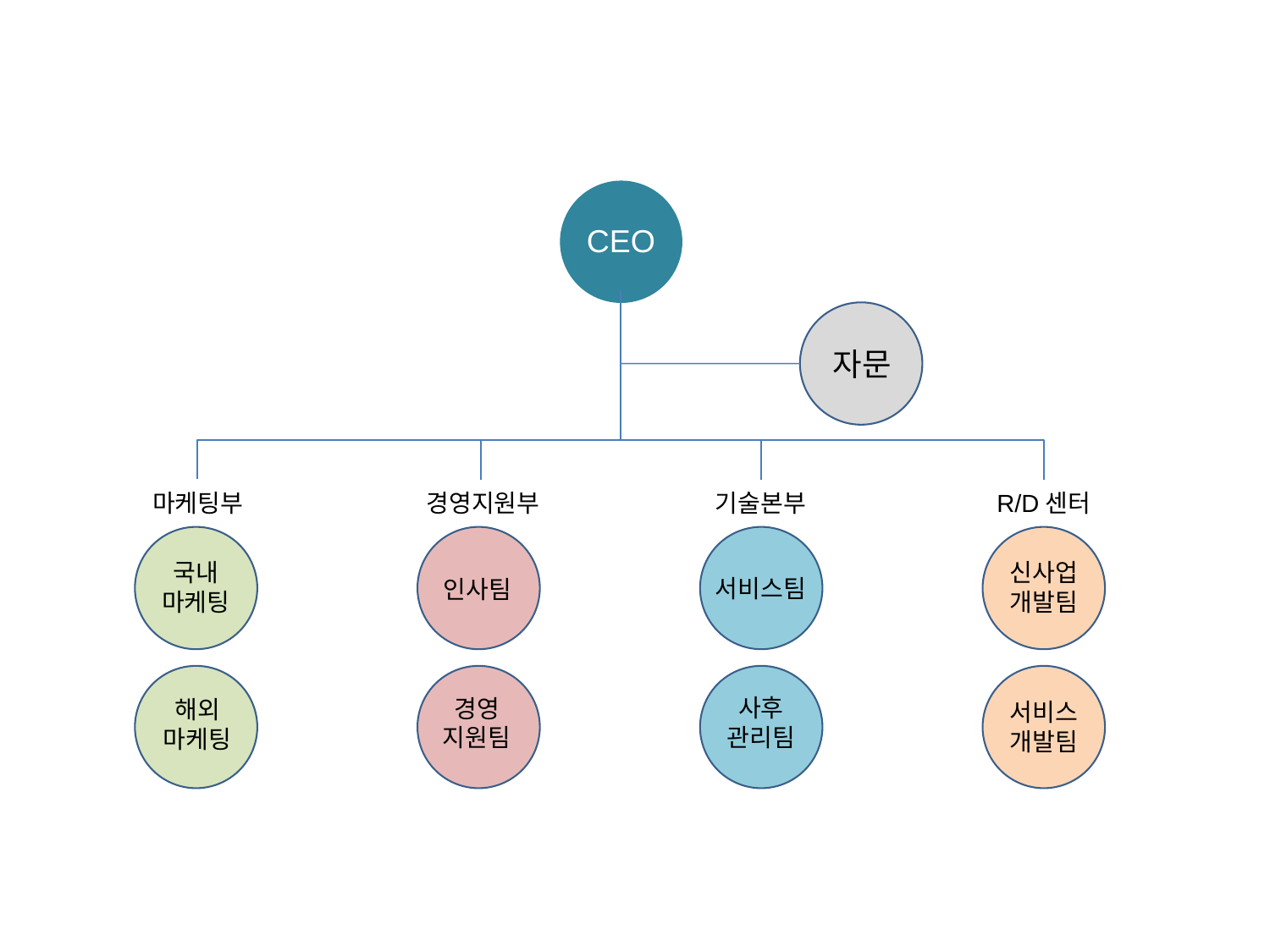

CEO

자문

마케팅부
경영지원부
기술본부
R/D센터

국내
마케팅
신사업
개발팀
서비스팀
인사팀

사후
관리팀
경영
지원팀
해외
마케팅
서비스
개발팀